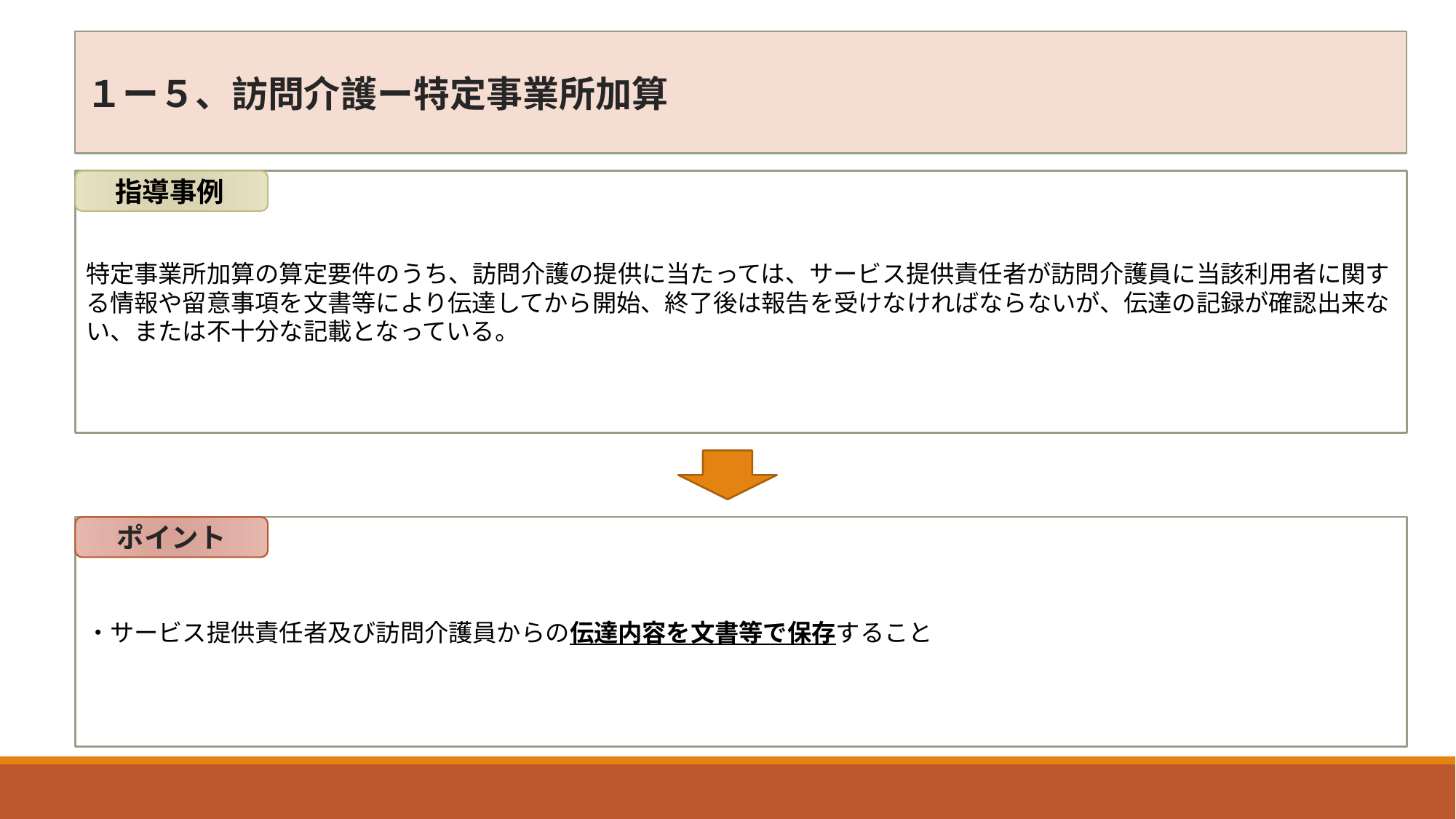

１ー５、訪問介護ー特定事業所加算
特定事業所加算の算定要件のうち、訪問介護の提供に当たっては、サービス提供責任者が訪問介護員に当該利用者に関する情報や留意事項を文書等により伝達してから開始、終了後は報告を受けなければならないが、伝達の記録が確認出来ない、または不十分な記載となっている。
　指導事例

・サービス提供責任者及び訪問介護員からの伝達内容を文書等で保存すること
ポイント